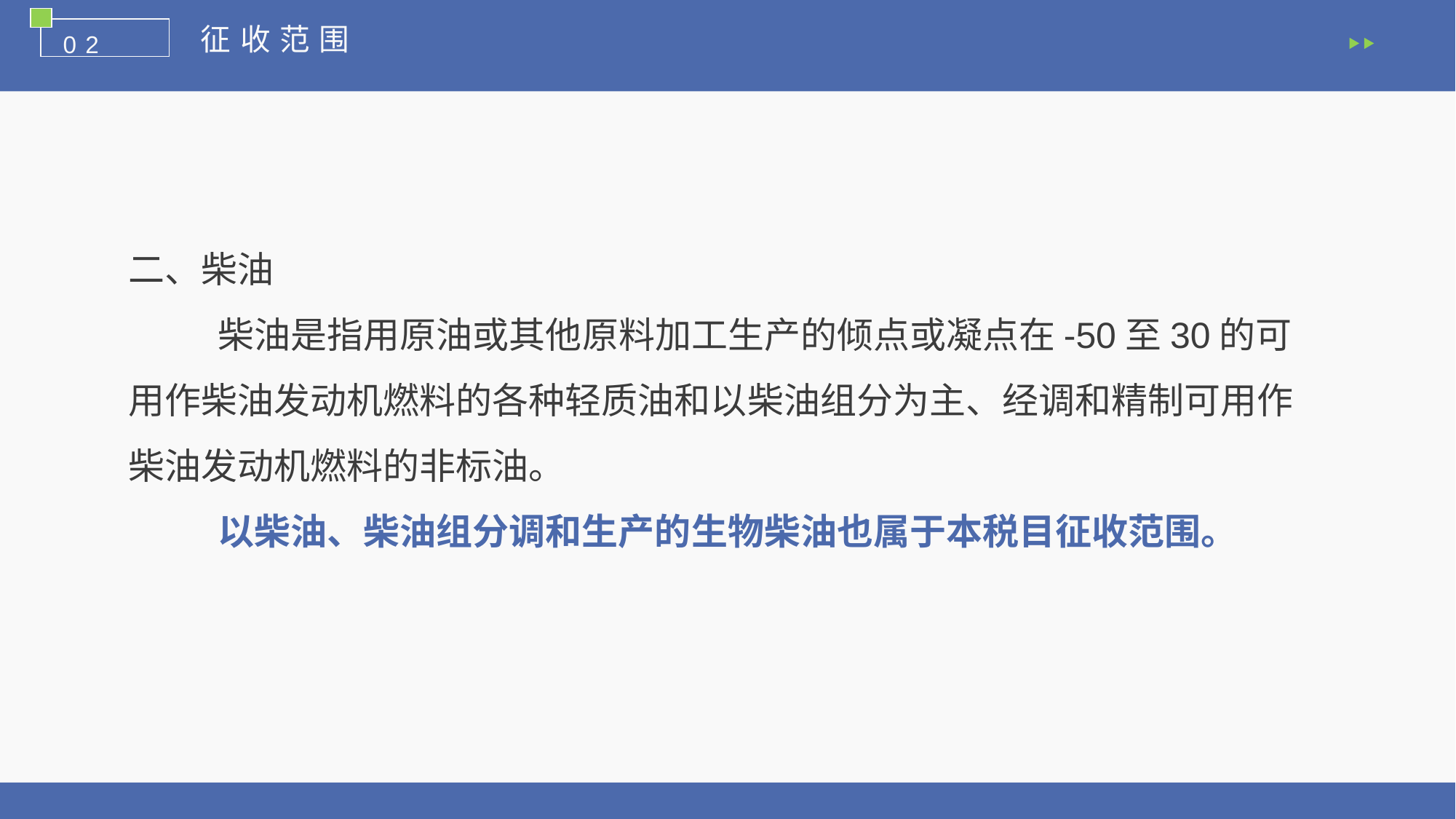

征收范围

02

二、柴油
 　　柴油是指用原油或其他原料加工生产的倾点或凝点在-50至30的可用作柴油发动机燃料的各种轻质油和以柴油组分为主、经调和精制可用作柴油发动机燃料的非标油。
 　　以柴油、柴油组分调和生产的生物柴油也属于本税目征收范围。